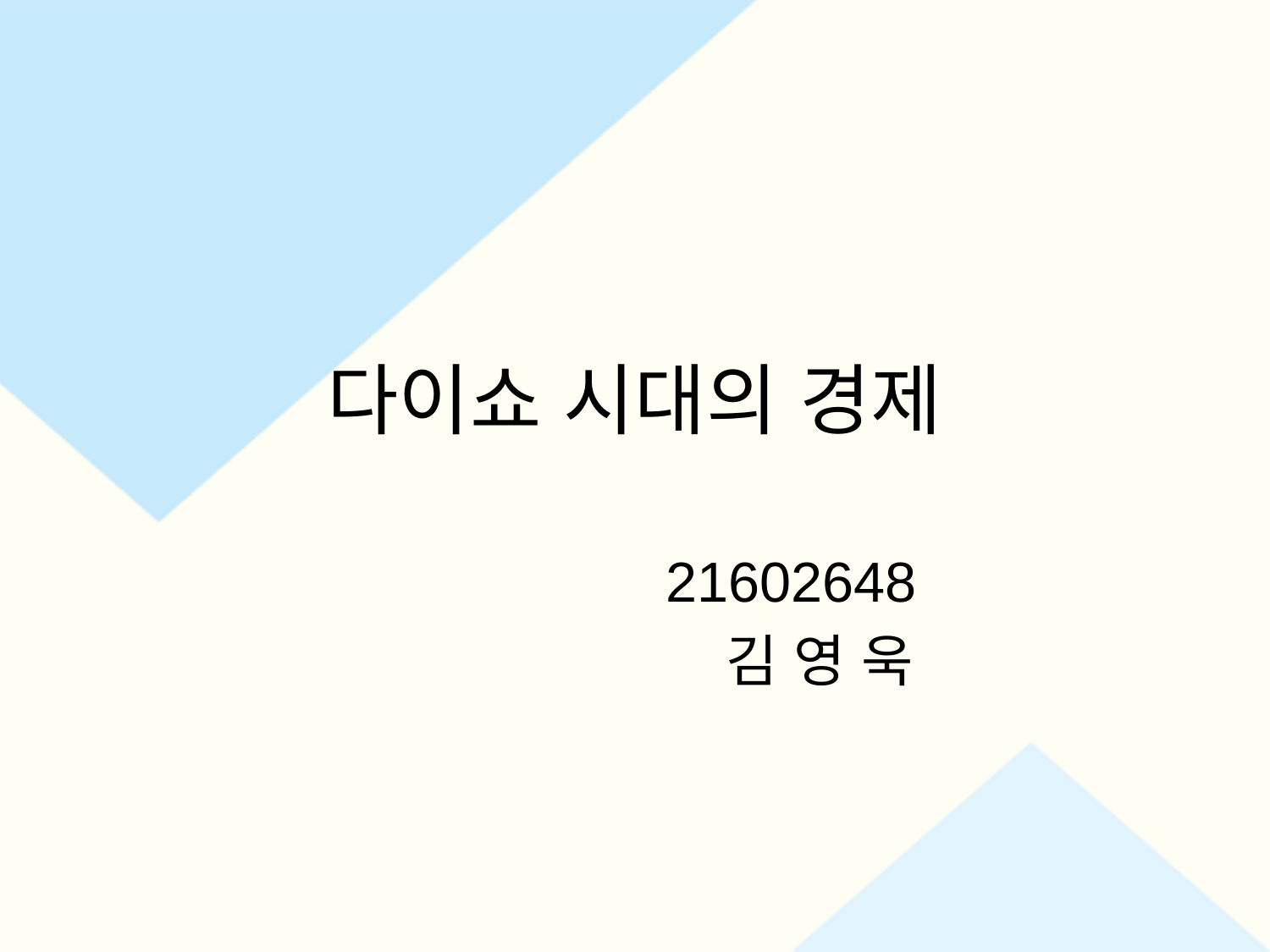

# 다이쇼 시대의 경제
                    21602648
                            김 영 욱